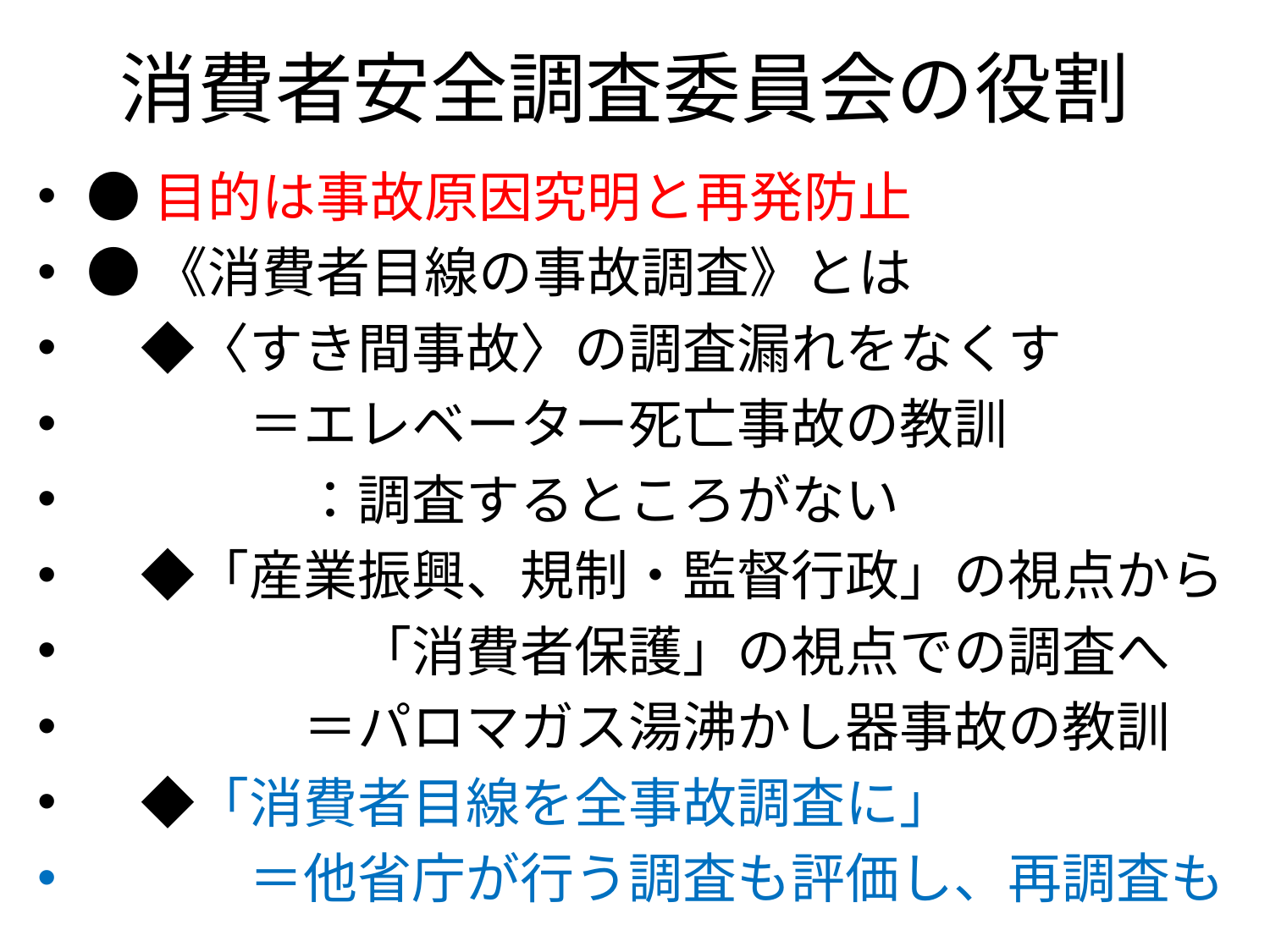

# 消費者安全調査委員会の役割
●目的は事故原因究明と再発防止
●《消費者目線の事故調査》とは
　◆〈すき間事故〉の調査漏れをなくす
　　　＝エレベーター死亡事故の教訓
　　　　：調査するところがない
　◆「産業振興、規制・監督行政」の視点から
　　　　　「消費者保護」の視点での調査へ
　　　　＝パロマガス湯沸かし器事故の教訓
　◆「消費者目線を全事故調査に」
　　　＝他省庁が行う調査も評価し、再調査も